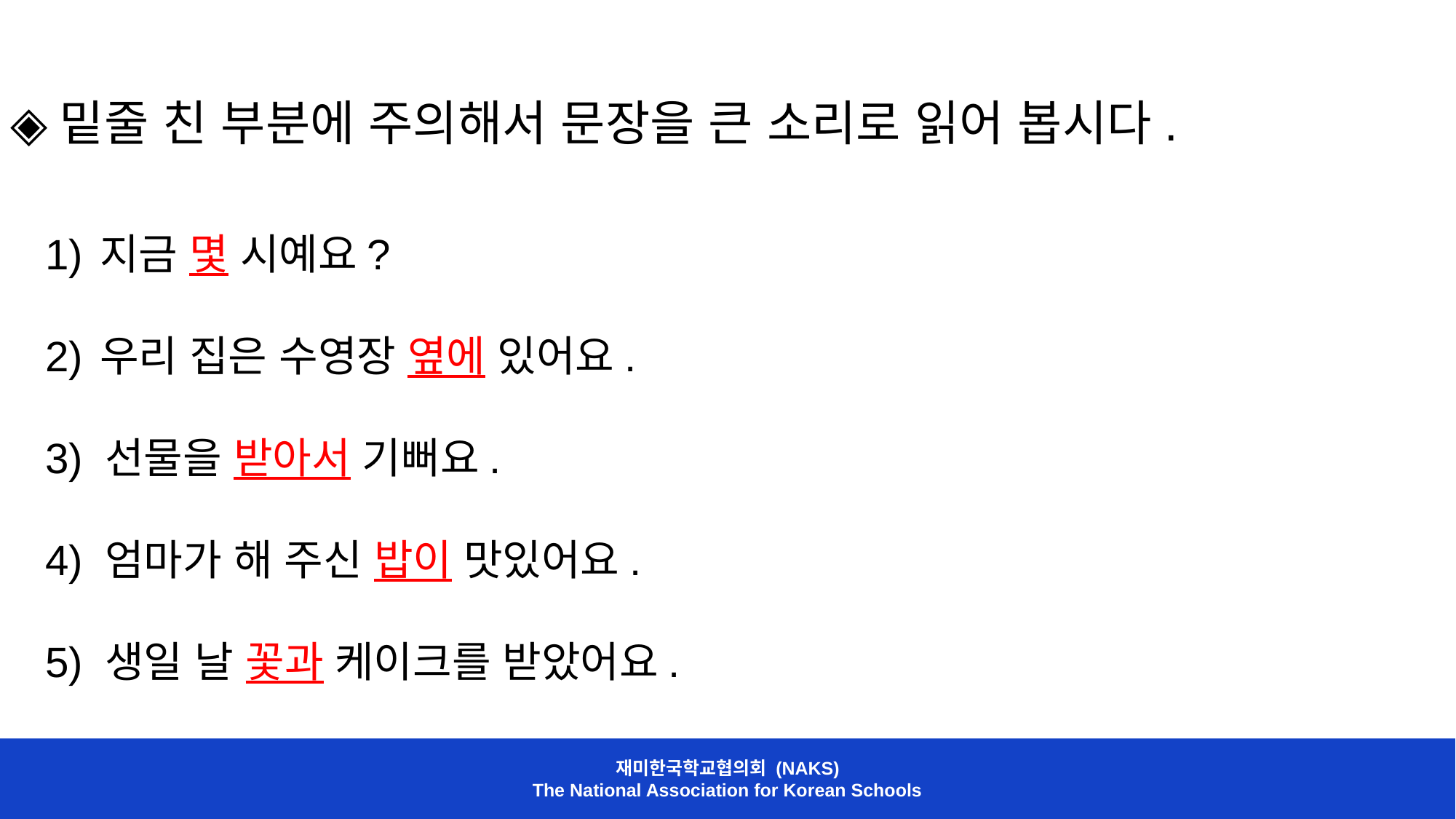

◈밑줄 친 부분에 주의해서 문장을 큰 소리로 읽어 봅시다.
지금 몇 시예요?
우리 집은 수영장 옆에 있어요.
3) 선물을 받아서 기뻐요.
4) 엄마가 해 주신 밥이 맛있어요.
5) 생일 날 꽃과 케이크를 받았어요.
재미한국학교협의회 (NAKS)
The National Association for Korean Schools